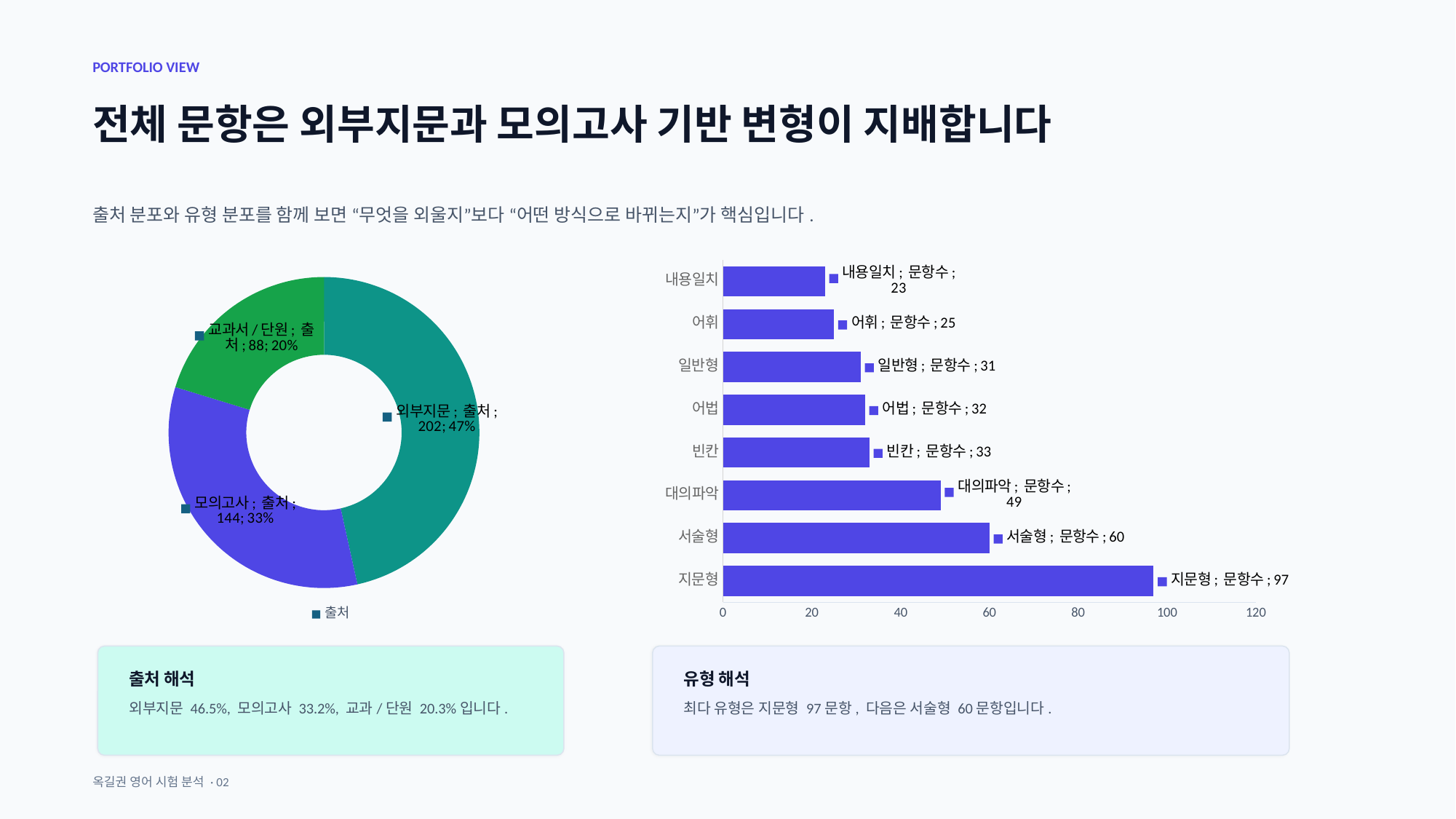

PORTFOLIO VIEW
전체 문항은 외부지문과 모의고사 기반 변형이 지배합니다
출처 분포와 유형 분포를 함께 보면 “무엇을 외울지”보다 “어떤 방식으로 바뀌는지”가 핵심입니다.

### Chart

| Category |  |
|---|---|
| 지문형 | 97.0 |
| 서술형 | 60.0 |
| 대의파악 | 49.0 |
| 빈칸 | 33.0 |
| 어법 | 32.0 |
| 일반형 | 31.0 |
| 어휘 | 25.0 |
| 내용일치 | 23.0 |

### Chart

| Category |  |
|---|---|
| 외부지문 | 202.0 |
| 모의고사 | 144.0 |
| 교과서/단원 | 88.0 |

출처 해석
유형 해석
외부지문 46.5%, 모의고사 33.2%, 교과/단원 20.3%입니다.
최다 유형은 지문형 97문항, 다음은 서술형 60문항입니다.
옥길권 영어 시험 분석 · 02